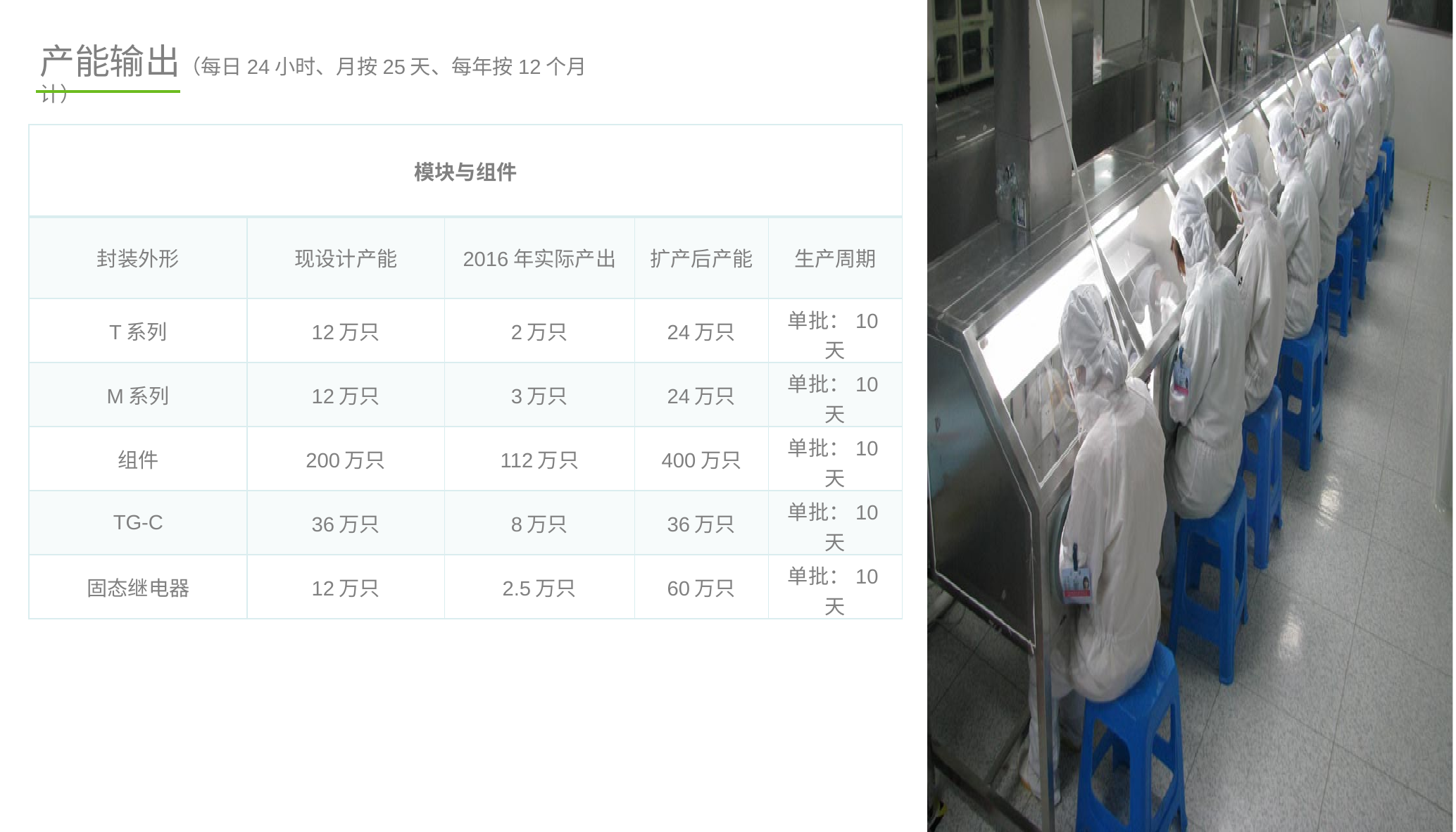

产能输出（每日24小时、月按25天、每年按12个月计）
| 模块与组件 |  |  |  |  |
| --- | --- | --- | --- | --- |
| 封装外形 | 现设计产能 | 2016年实际产出 | 扩产后产能 | 生产周期 |
| T系列 | 12万只 | 2万只 | 24万只 | 单批：10天 |
| M系列 | 12万只 | 3万只 | 24万只 | 单批：10天 |
| 组件 | 200万只 | 112万只 | 400万只 | 单批：10天 |
| TG-C | 36万只 | 8万只 | 36万只 | 单批：10天 |
| 固态继电器 | 12万只 | 2.5万只 | 60万只 | 单批：10天 |